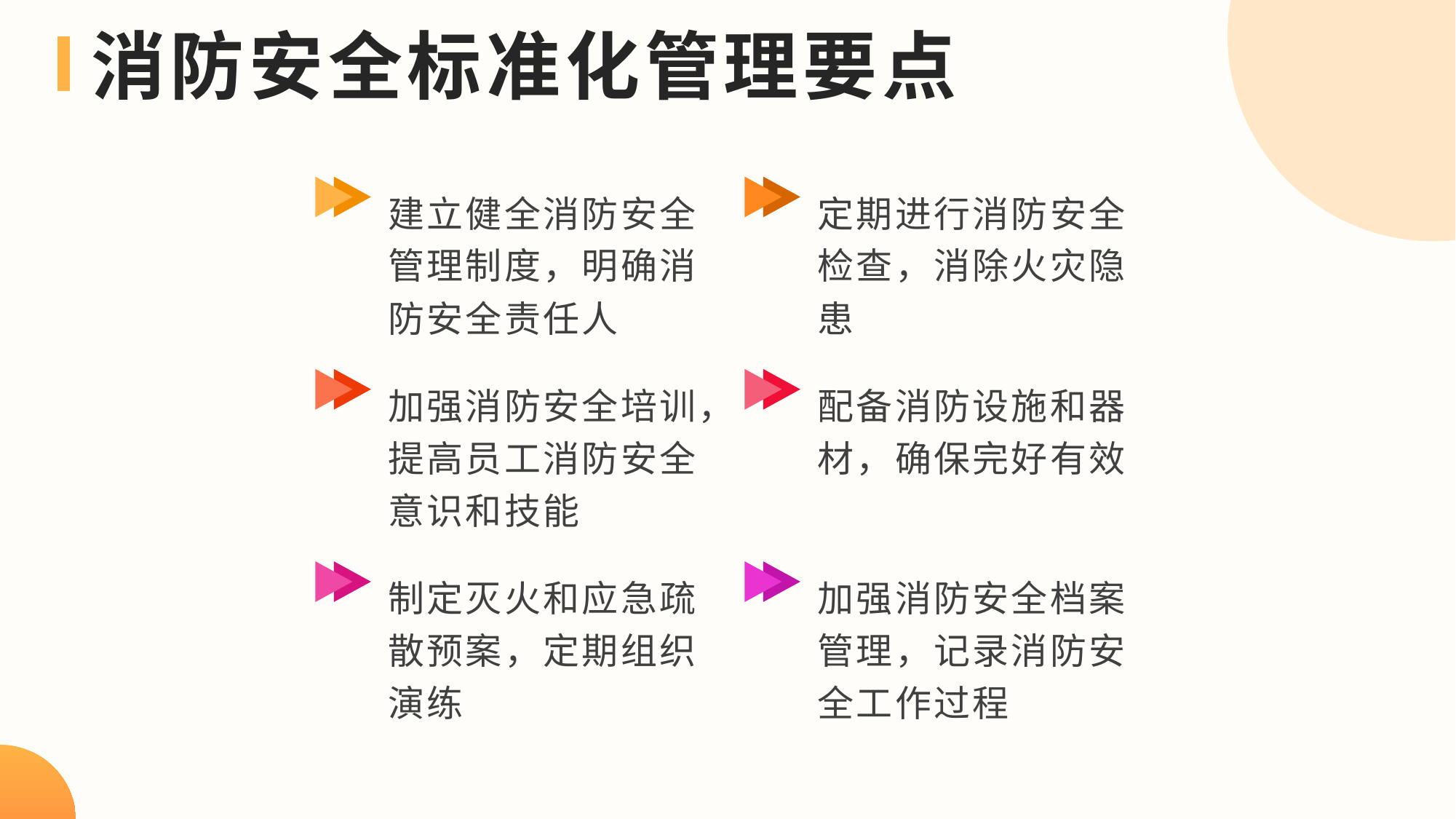

消防安全标准化管理要点
建立健全消防安全管理制度，明确消防安全责任人
定期进行消防安全检查，消除火灾隐患

加强消防安全培训，提高员工消防安全意识和技能
配备消防设施和器材，确保完好有效

制定灭火和应急疏散预案，定期组织演练
加强消防安全档案管理，记录消防安全工作过程